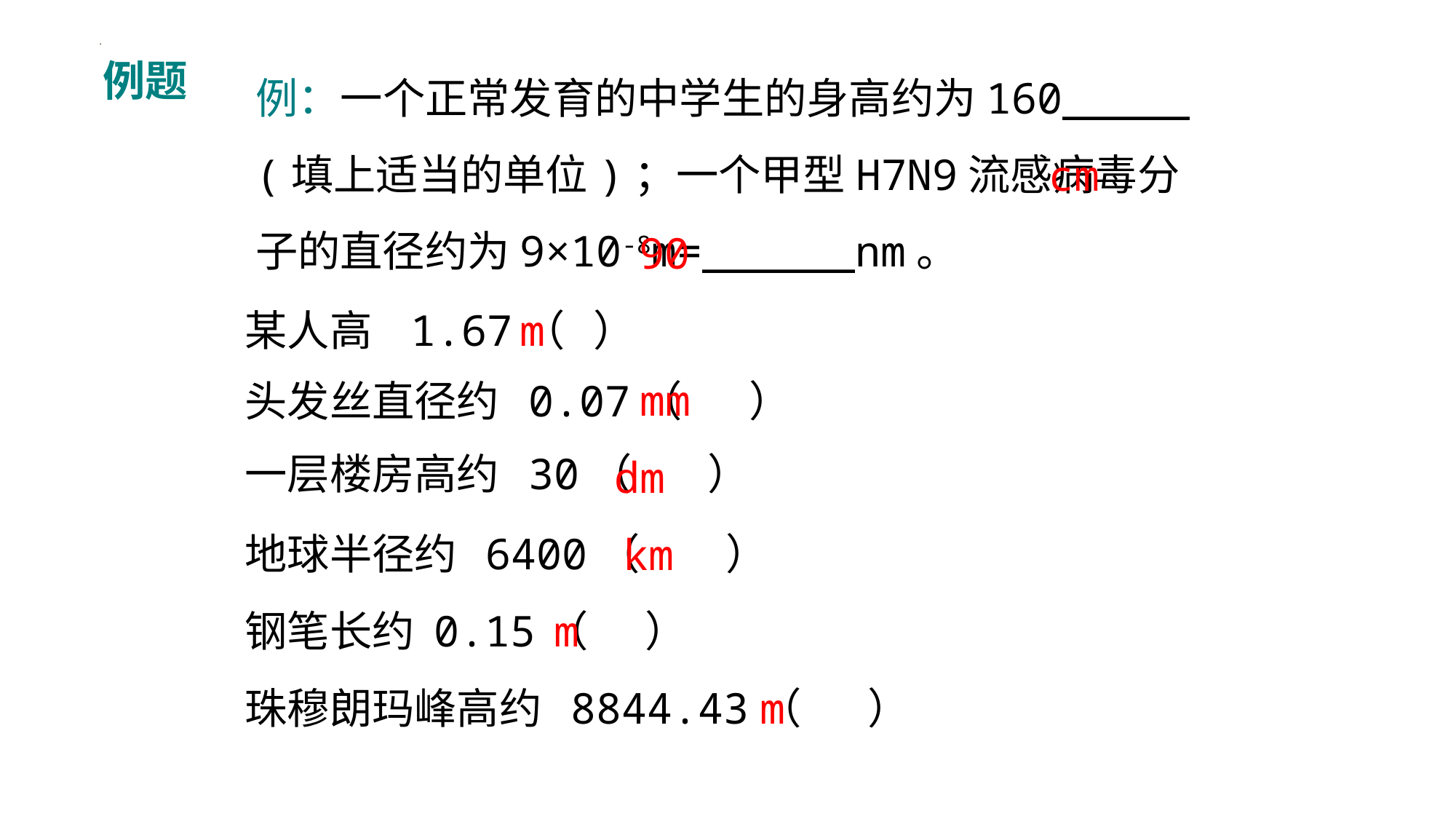

例：一个正常发育的中学生的身高约为160_____
(填上适当的单位)；一个甲型H7N9流感病毒分子的直径约为9×10-8m=______nm。
例题
cm
90
m
某人高   1.67（   ）
mm
头发丝直径约  0.07（       ）
一层楼房高约  30（        ）
dm
地球半径约  6400（         ）
km
钢笔长约 0.15（      ）
m
珠穆朗玛峰高约  8844.43（       ）
m